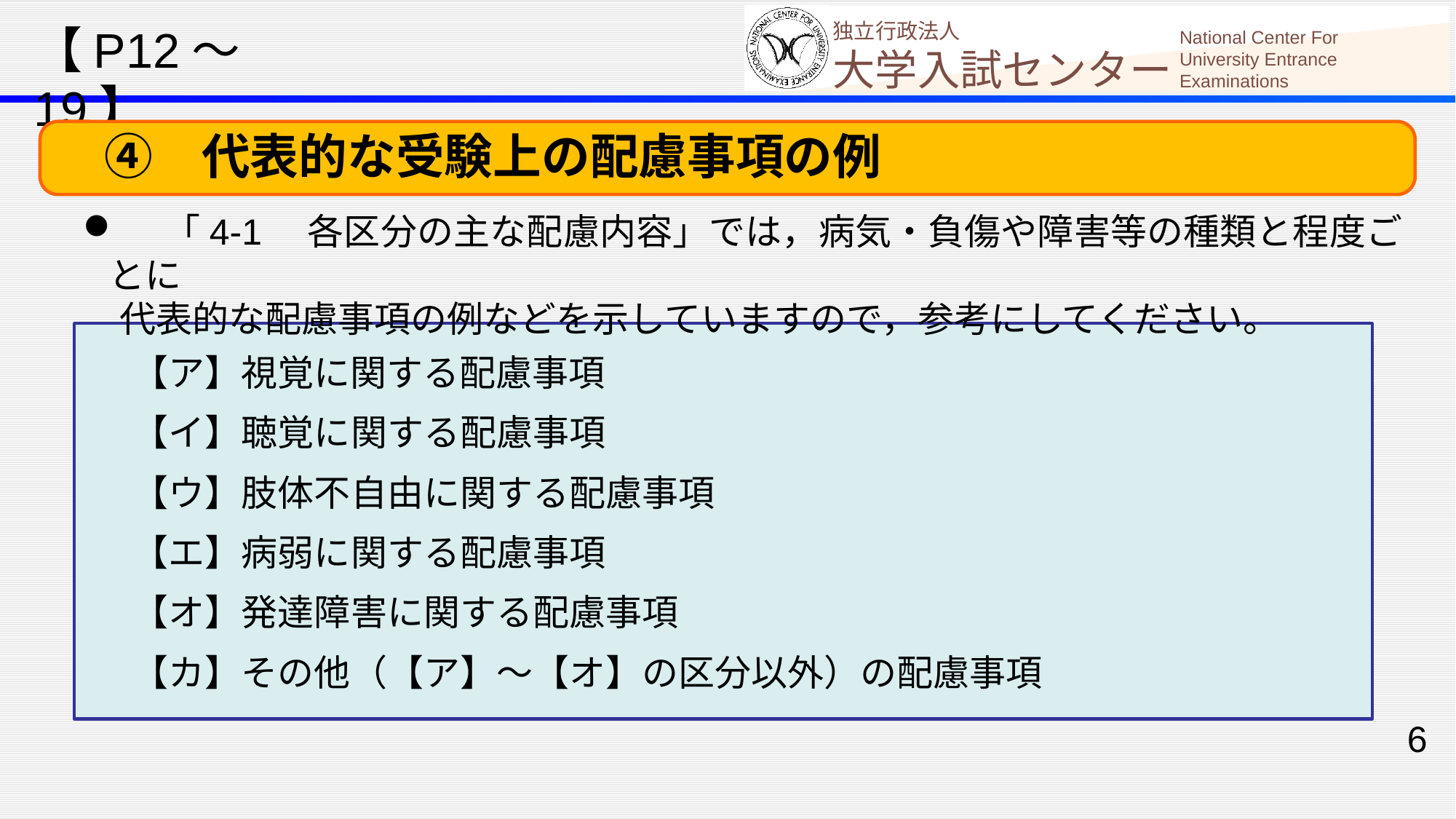

【P12～19】
　④　代表的な受験上の配慮事項の例
　 「4-1　各区分の主な配慮内容」では，病気・負傷や障害等の種類と程度ごとに
　代表的な配慮事項の例などを示していますので，参考にしてください。
　【ア】視覚に関する配慮事項
　【イ】聴覚に関する配慮事項
　【ウ】肢体不自由に関する配慮事項
　【エ】病弱に関する配慮事項
　【オ】発達障害に関する配慮事項
　【カ】その他（【ア】～【オ】の区分以外）の配慮事項
6